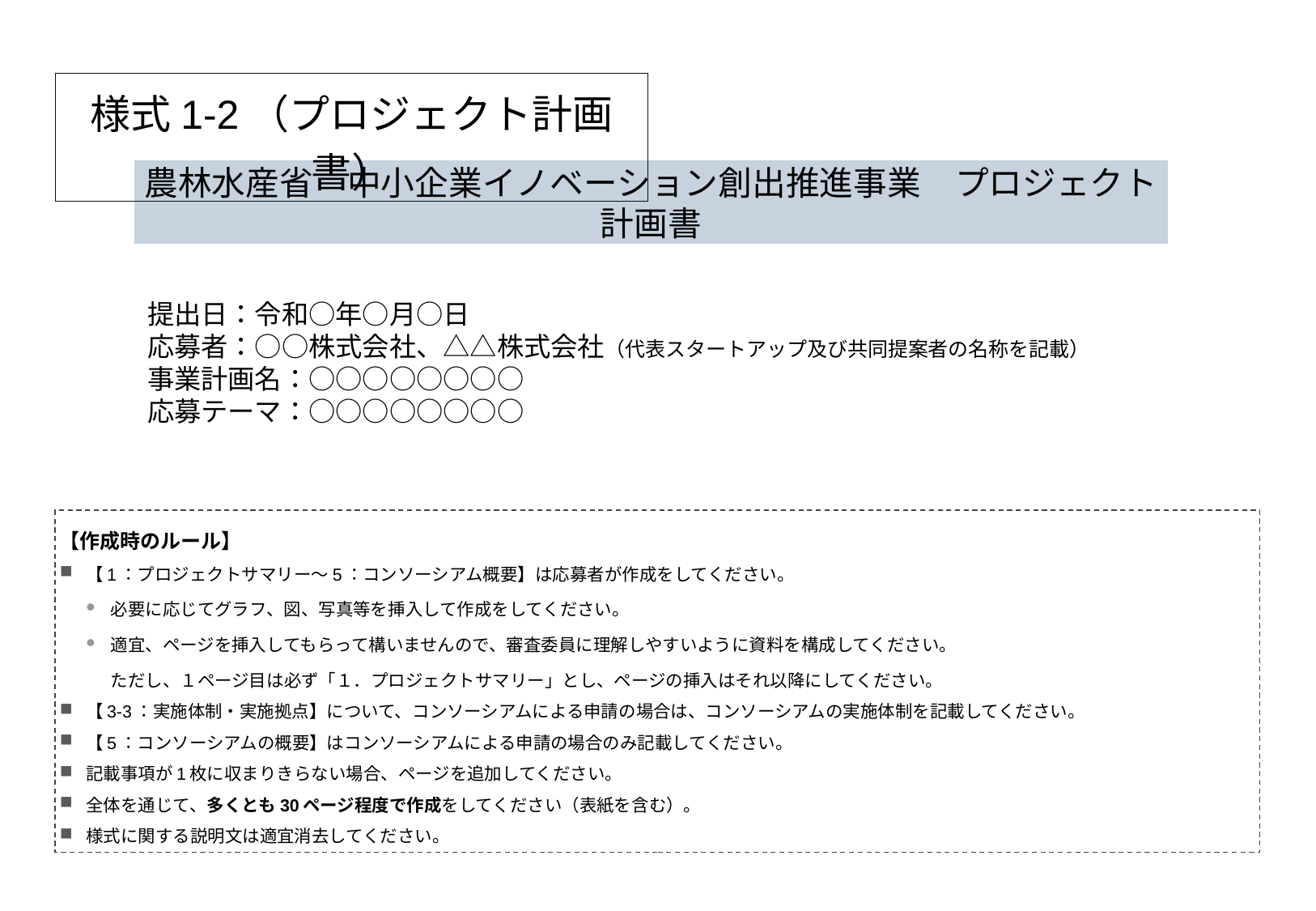

様式1-2（プロジェクト計画書）
# 農林水産省　中小企業イノベーション創出推進事業　プロジェクト計画書
提出日：令和○年○月○日
応募者：○○株式会社、△△株式会社（代表スタートアップ及び共同提案者の名称を記載）
事業計画名：○○○○○○○○
応募テーマ：○○○○○○○○
【作成時のルール】
【1：プロジェクトサマリー～5：コンソーシアム概要】は応募者が作成をしてください。
必要に応じてグラフ、図、写真等を挿入して作成をしてください。
適宜、ページを挿入してもらって構いませんので、審査委員に理解しやすいように資料を構成してください。
ただし、１ページ目は必ず「１．プロジェクトサマリー」とし、ページの挿入はそれ以降にしてください。
【3-3：実施体制・実施拠点】について、コンソーシアムによる申請の場合は、コンソーシアムの実施体制を記載してください。
【5：コンソーシアムの概要】はコンソーシアムによる申請の場合のみ記載してください。
記載事項が1枚に収まりきらない場合、ページを追加してください。
全体を通じて、多くとも30ページ程度で作成をしてください（表紙を含む）。
様式に関する説明文は適宜消去してください。